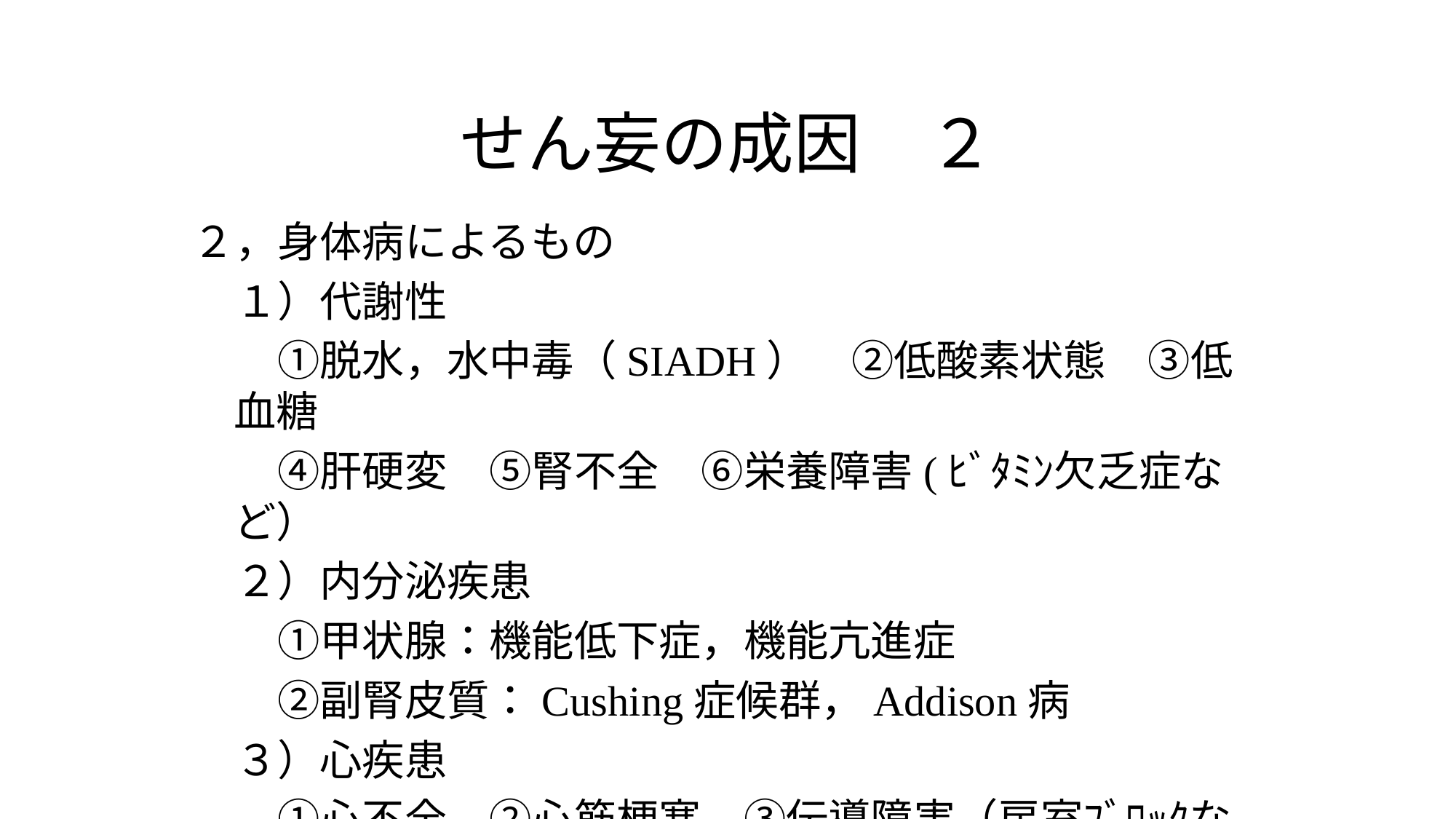

# せん妄の成因　２
２，身体病によるもの
　１）代謝性
　　①脱水，水中毒（SIADH）　②低酸素状態　③低血糖
　　④肝硬変　⑤腎不全　⑥栄養障害(ﾋﾞﾀﾐﾝ欠乏症など）
　２）内分泌疾患
　　①甲状腺：機能低下症，機能亢進症
　　②副腎皮質：Cushing症候群，Addison病
　３）心疾患
　　①心不全　②心筋梗塞　③伝導障害（房室ﾌﾞﾛｯｸなど）